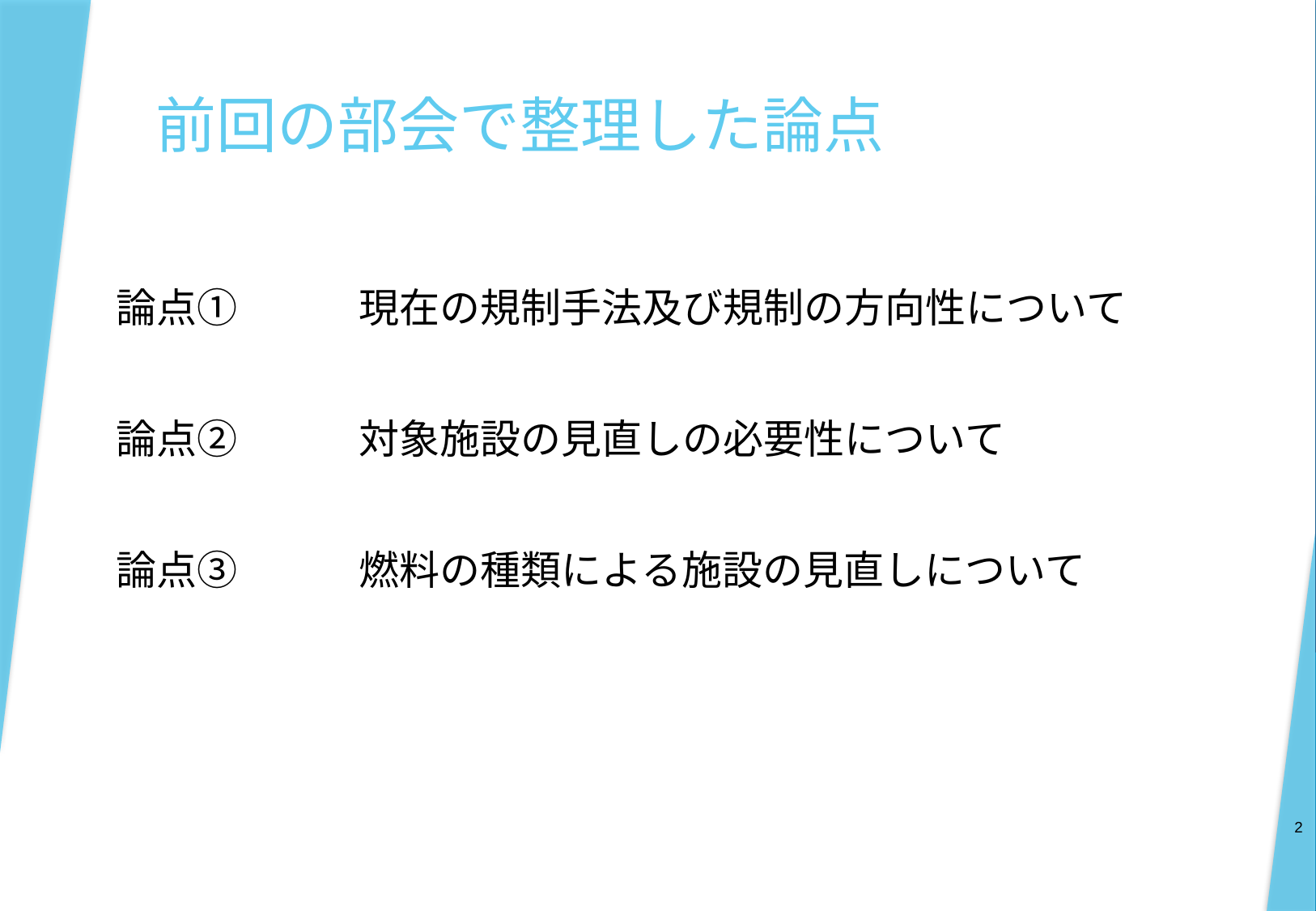

# 前回の部会で整理した論点
論点①　　　現在の規制手法及び規制の方向性について

論点②　　　対象施設の見直しの必要性について

論点③　　　燃料の種類による施設の見直しについて

2